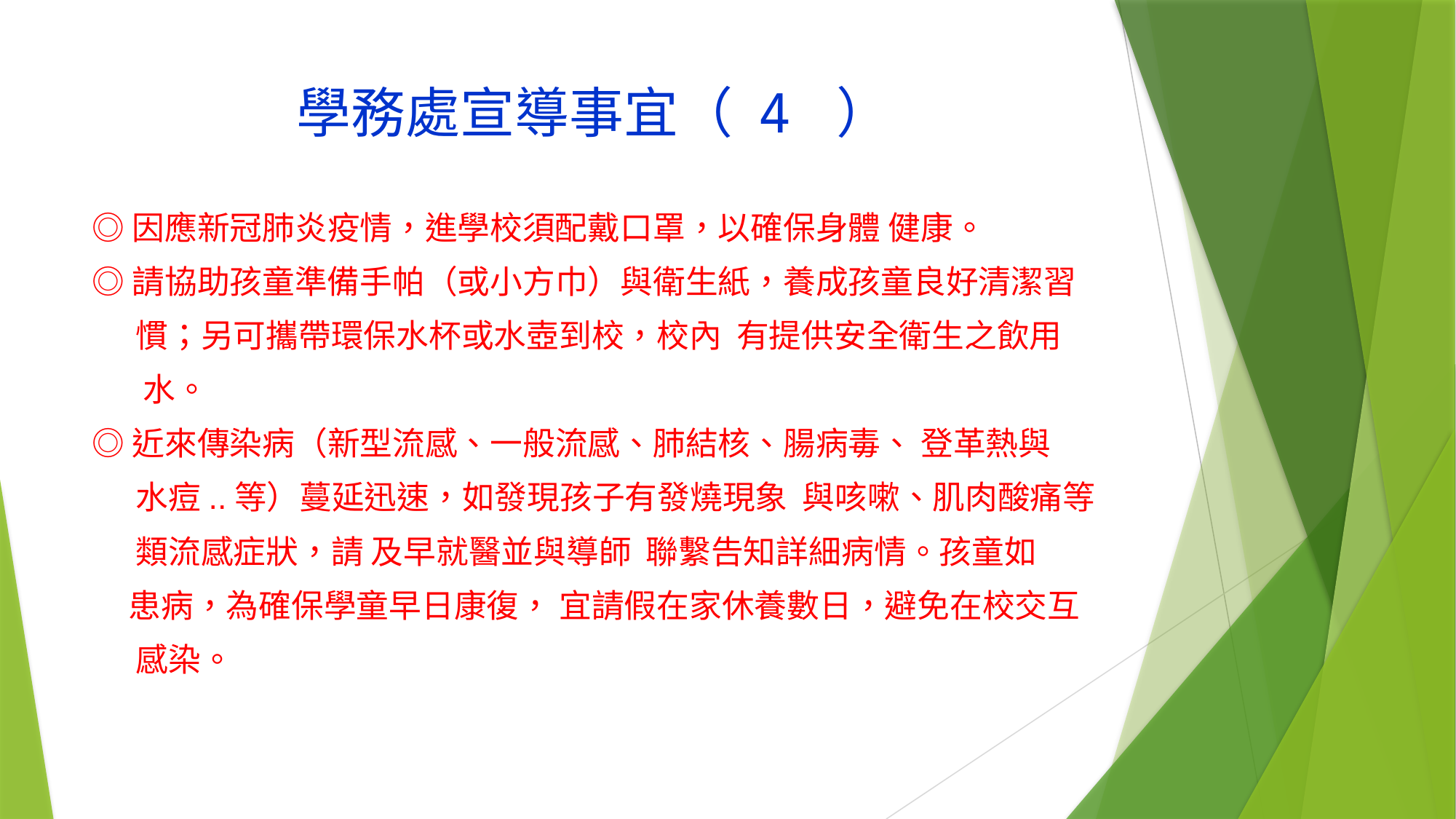

# 學務處宣導事宜（ 4 ）
◎因應新冠肺炎疫情，進學校須配戴口罩，以確保身體 健康。
◎請協助孩童準備手帕（或小方巾）與衛生紙，養成孩童良好清潔習
     慣；另可攜帶環保水杯或水壺到校，校內  有提供安全衛生之飲用
      水。
◎近來傳染病（新型流感、一般流感、肺結核、腸病毒、 登革熱與
     水痘..等）蔓延迅速，如發現孩子有發燒現象  與咳嗽、肌肉酸痛等
     類流感症狀，請 及早就醫並與導師  聯繫告知詳細病情。孩童如
    患病，為確保學童早日康復， 宜請假在家休養數日，避免在校交互
     感染。